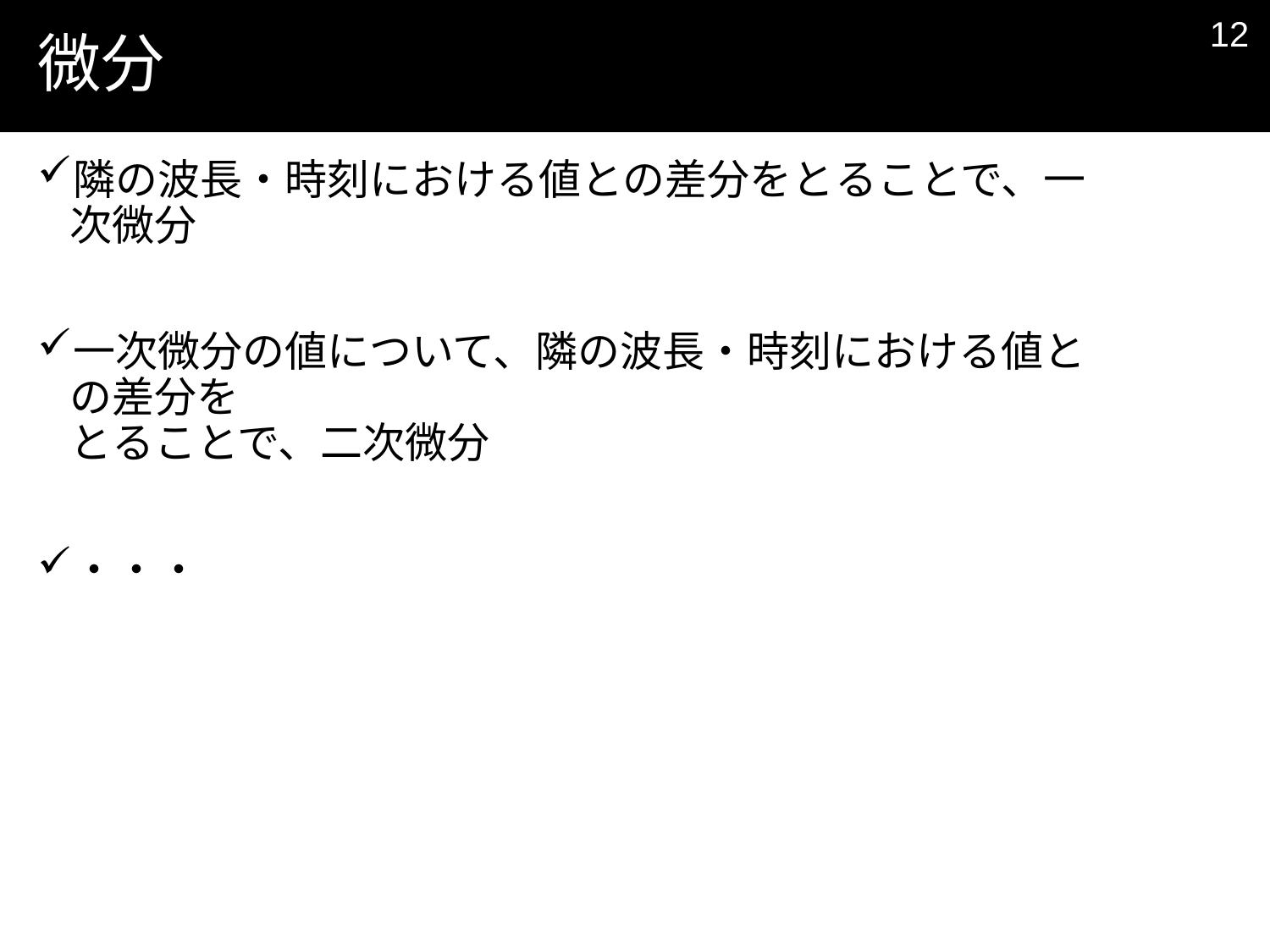

12
# 微分
隣の波長・時刻における値との差分をとることで、一次微分

一次微分の値について、隣の波長・時刻における値との差分を
とることで、二次微分

・・・